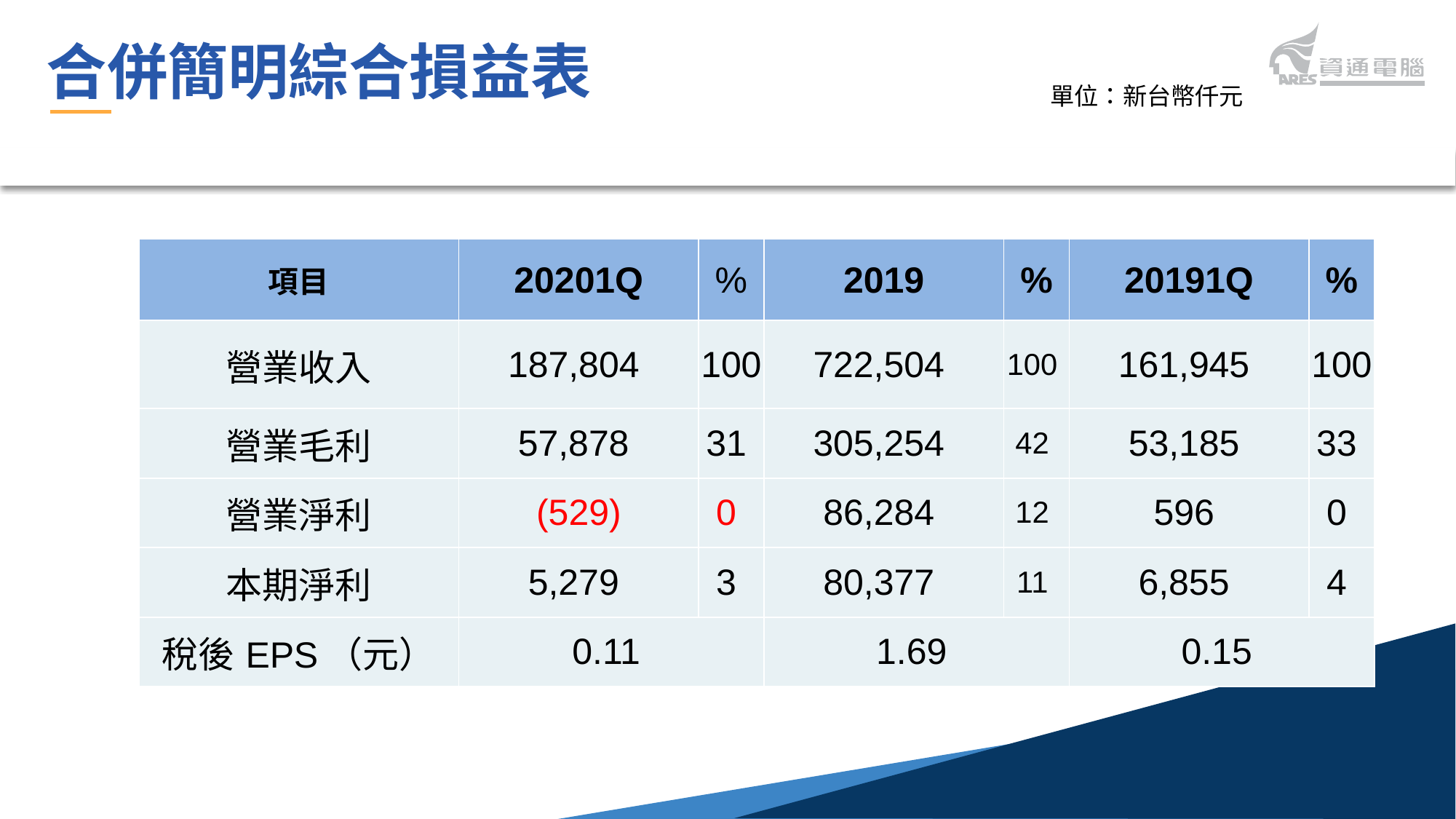

合併簡明綜合損益表
單位：新台幣仟元
| 項目 | 20201Q | % | 2019 | % | 20191Q | % |
| --- | --- | --- | --- | --- | --- | --- |
| 營業收入 | 187,804 | 100 | 722,504 | 100 | 161,945 | 100 |
| 營業毛利 | 57,878 | 31 | 305,254 | 42 | 53,185 | 33 |
| 營業淨利 | (529) | 0 | 86,284 | 12 | 596 | 0 |
| 本期淨利 | 5,279 | 3 | 80,377 | 11 | 6,855 | 4 |
| 稅後EPS（元） | 0.11 |  | 1.69 |  | 0.15 |  |